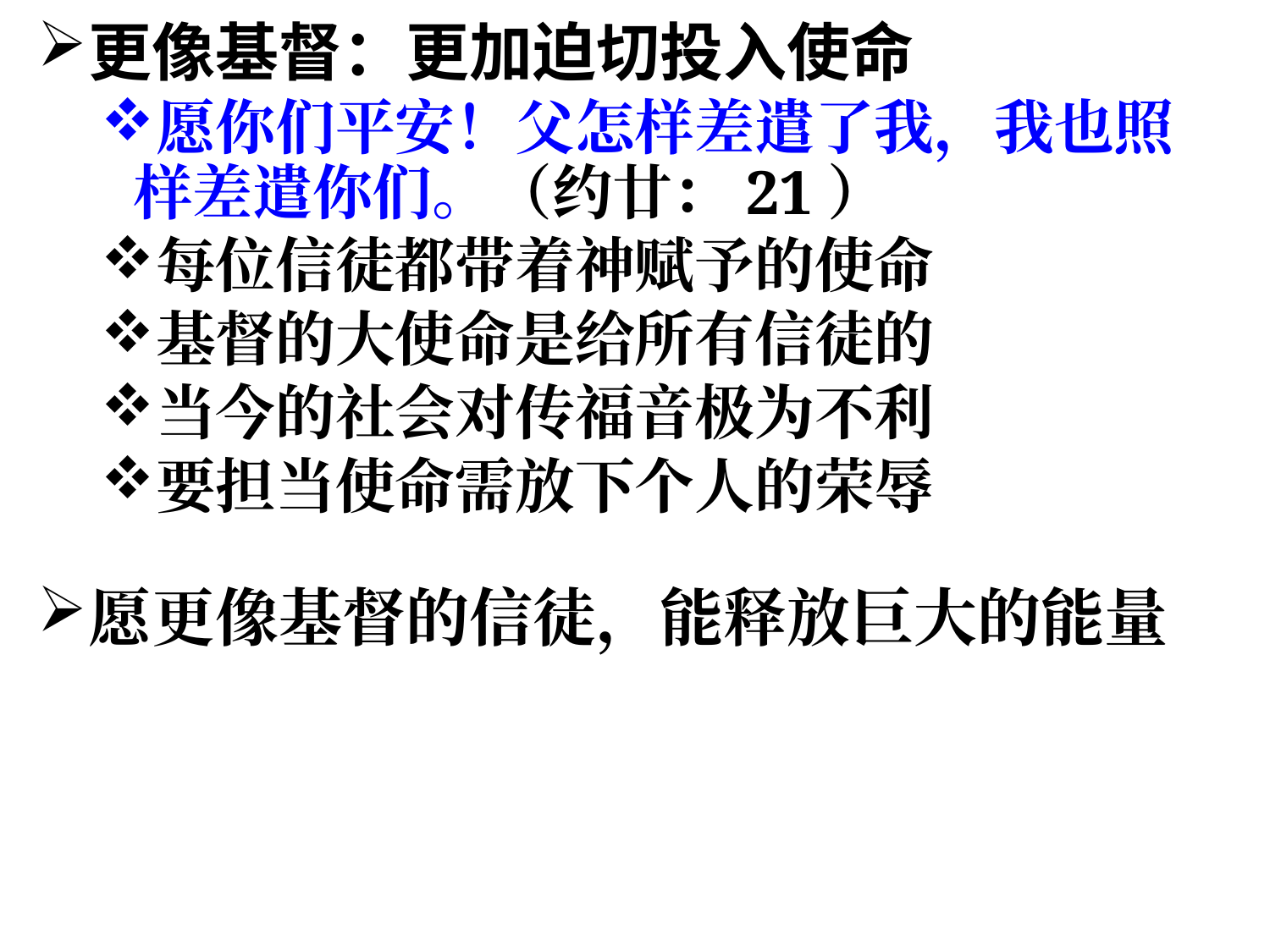

更像基督：更加迫切投入使命
愿你们平安！父怎样差遣了我，我也照样差遣你们。（约廿：21）
每位信徒都带着神赋予的使命
基督的大使命是给所有信徒的
当今的社会对传福音极为不利
要担当使命需放下个人的荣辱

愿更像基督的信徒，能释放巨大的能量